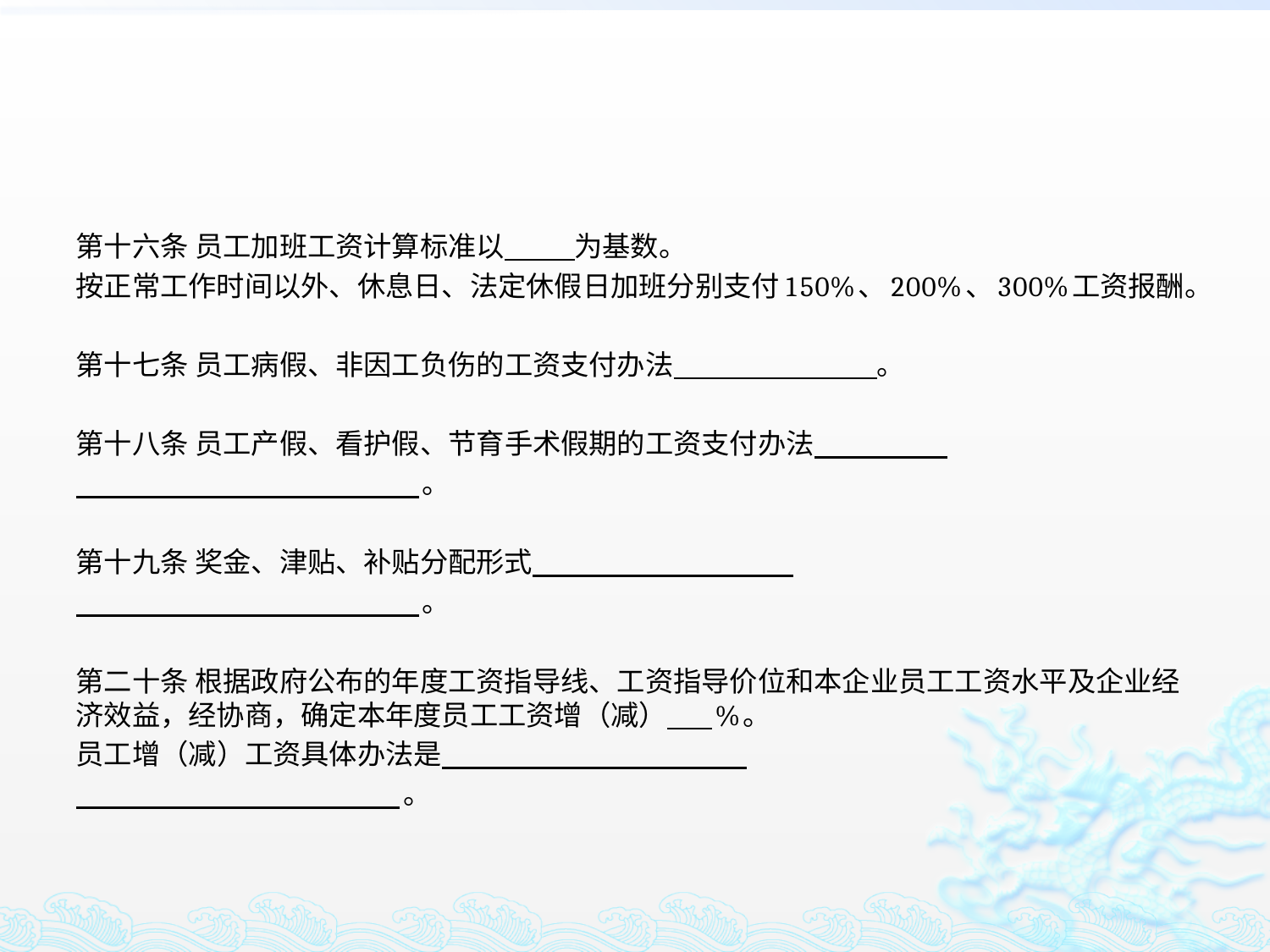

#
第十六条 员工加班工资计算标准以           为基数。
按正常工作时间以外、休息日、法定休假日加班分别支付150%、200%、300%工资报酬。

第十七条 员工病假、非因工负伤的工资支付办法                                。

第十八条 员工产假、看护假、节育手术假期的工资支付办法
                                                      。

第十九条 奖金、津贴、补贴分配形式
                                                      。

第二十条 根据政府公布的年度工资指导线、工资指导价位和本企业员工工资水平及企业经济效益，经协商，确定本年度员工工资增（减）       %。
员工增（减）工资具体办法是
                                                   。